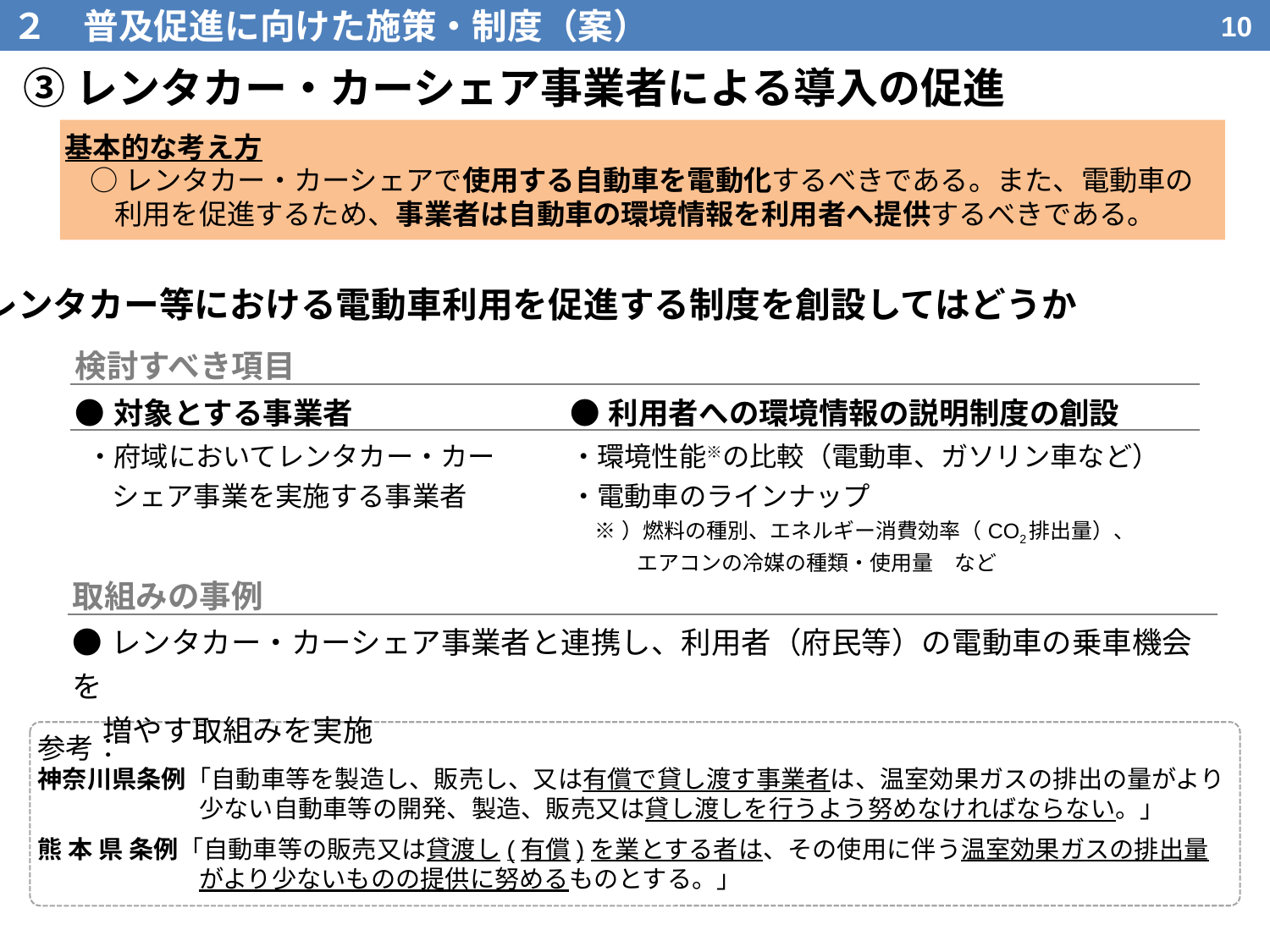

２　普及促進に向けた施策・制度（案）
10
③レンタカー・カーシェア事業者による導入の促進
基本的な考え方
○レンタカー・カーシェアで使用する自動車を電動化するべきである。また、電動車の利用を促進するため、事業者は自動車の環境情報を利用者へ提供するべきである。
レンタカー等における電動車利用を促進する制度を創設してはどうか
| 検討すべき項目 |  |
| --- | --- |
| ●対象とする事業者 | ●利用者への環境情報の説明制度の創設 |
| ・府域においてレンタカー・カーシェア事業を実施する事業者 | ・環境性能※の比較（電動車、ガソリン車など） ・電動車のラインナップ ※）燃料の種別、エネルギー消費効率（CO2排出量）、 　　エアコンの冷媒の種類・使用量　など |
| 取組みの事例 |
| --- |
| ●レンタカー・カーシェア事業者と連携し、利用者（府民等）の電動車の乗車機会を 　増やす取組みを実施 |
参考：
神奈川県条例「自動車等を製造し、販売し、又は有償で貸し渡す事業者は、温室効果ガスの排出の量がより少ない自動車等の開発、製造、販売又は貸し渡しを行うよう努めなければならない。」
熊 本 県 条例「自動車等の販売又は貸渡し(有償)を業とする者は、その使用に伴う温室効果ガスの排出量がより少ないものの提供に努めるものとする。」